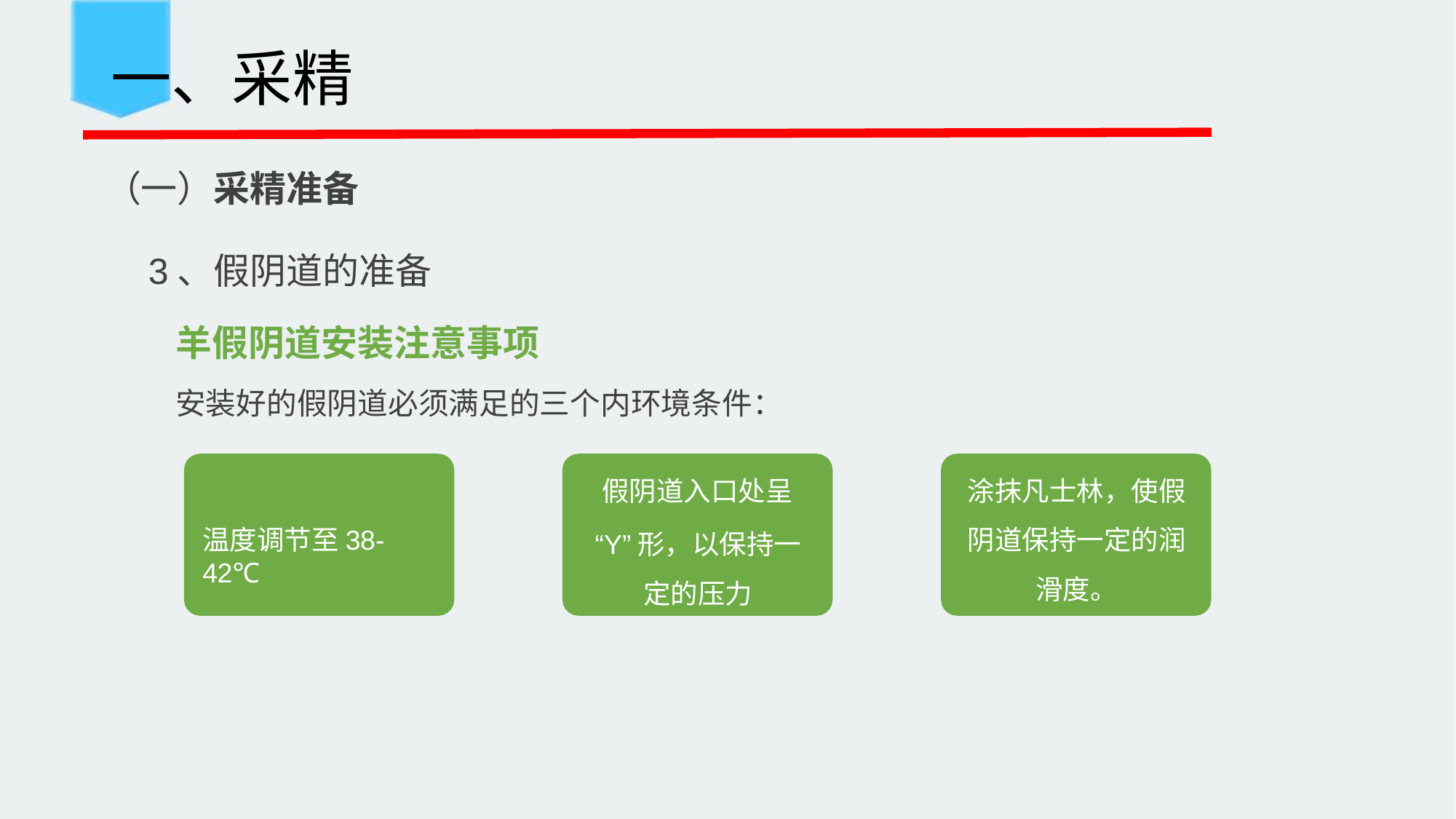

一、采精
  （一）采精准备

3、假阴道的准备
羊假阴道安装注意事项
安装好的假阴道必须满足的三个内环境条件：

假阴道入口处呈
“Y”形，以保持一 定的压力
涂抹凡士林，使假 阴道保持一定的润 滑度。
温度调节至38-42℃